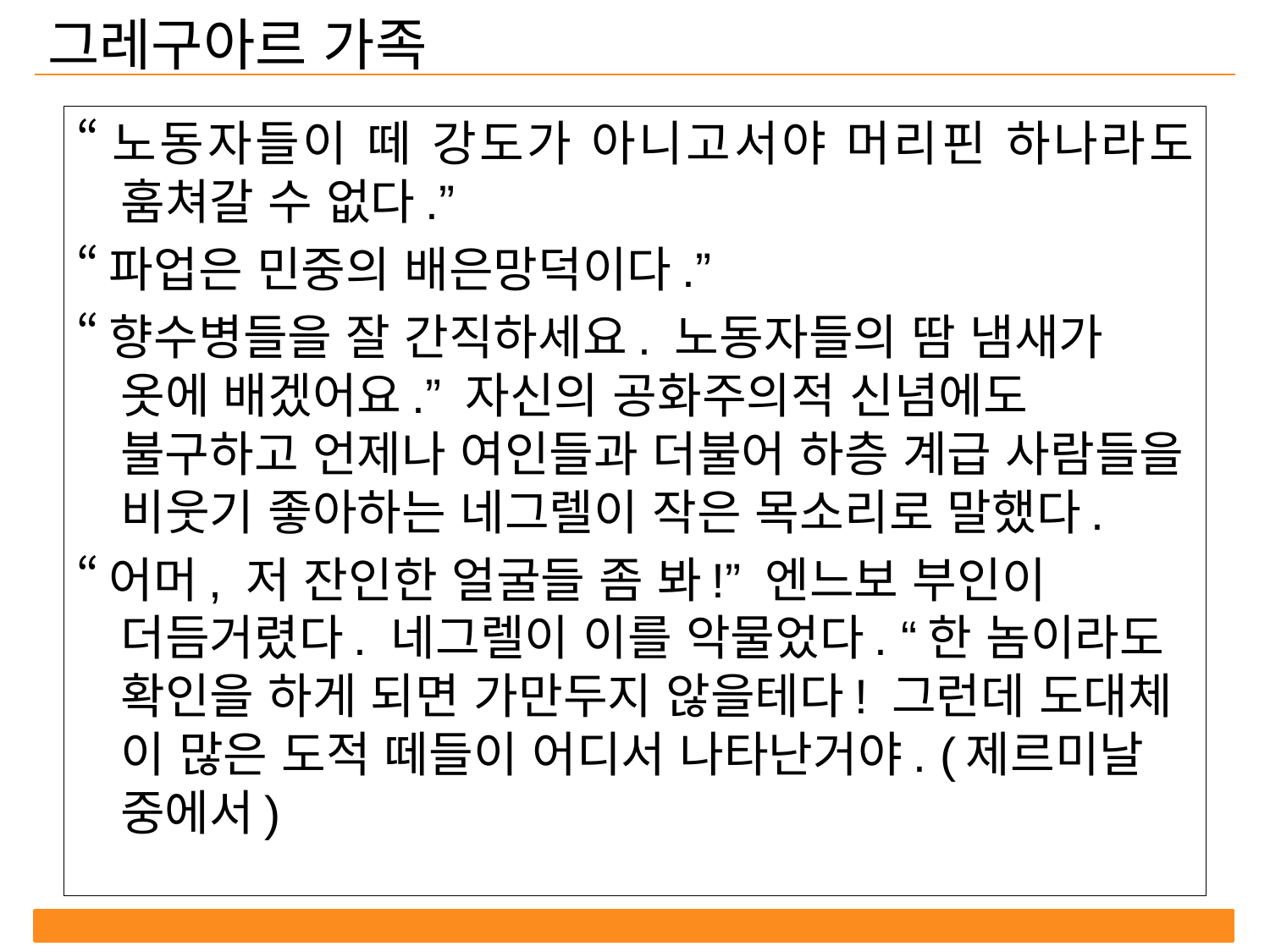

그레구아르 가족
“노동자들이 떼 강도가 아니고서야 머리핀 하나라도 훔쳐갈 수 없다.”
“파업은 민중의 배은망덕이다.”
“향수병들을 잘 간직하세요. 노동자들의 땀 냄새가 옷에 배겠어요.” 자신의 공화주의적 신념에도 불구하고 언제나 여인들과 더불어 하층 계급 사람들을 비웃기 좋아하는 네그렐이 작은 목소리로 말했다.
“어머, 저 잔인한 얼굴들 좀 봐!” 엔느보 부인이 더듬거렸다. 네그렐이 이를 악물었다. “한 놈이라도 확인을 하게 되면 가만두지 않을테다! 그런데 도대체 이 많은 도적 떼들이 어디서 나타난거야. (제르미날 중에서)